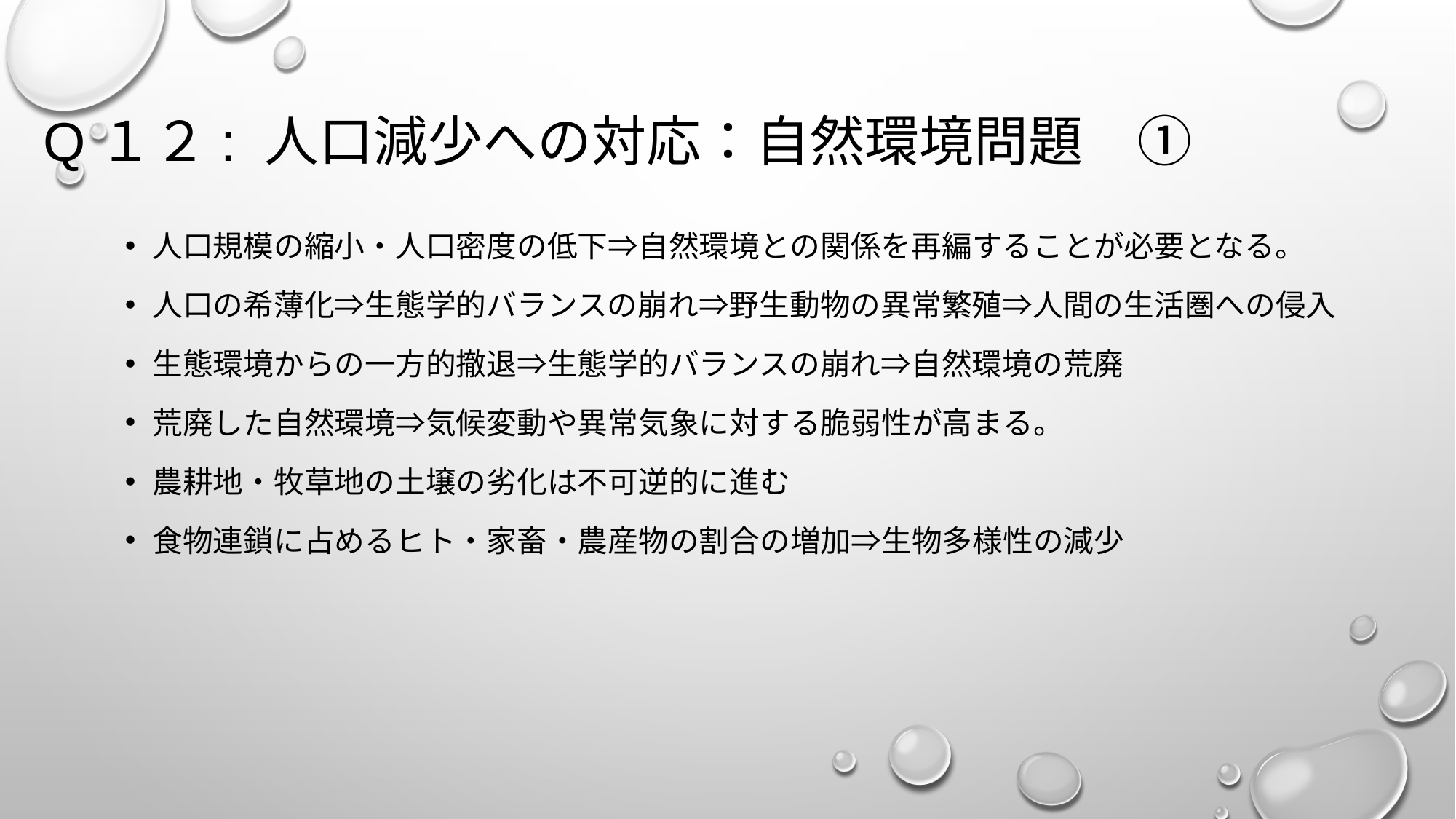

# Q１２: 人口減少への対応：自然環境問題　①
人口規模の縮小・人口密度の低下⇒自然環境との関係を再編することが必要となる。
人口の希薄化⇒生態学的バランスの崩れ⇒野生動物の異常繁殖⇒人間の生活圏への侵入
生態環境からの一方的撤退⇒生態学的バランスの崩れ⇒自然環境の荒廃
荒廃した自然環境⇒気候変動や異常気象に対する脆弱性が高まる。
農耕地・牧草地の土壌の劣化は不可逆的に進む
食物連鎖に占めるヒト・家畜・農産物の割合の増加⇒生物多様性の減少